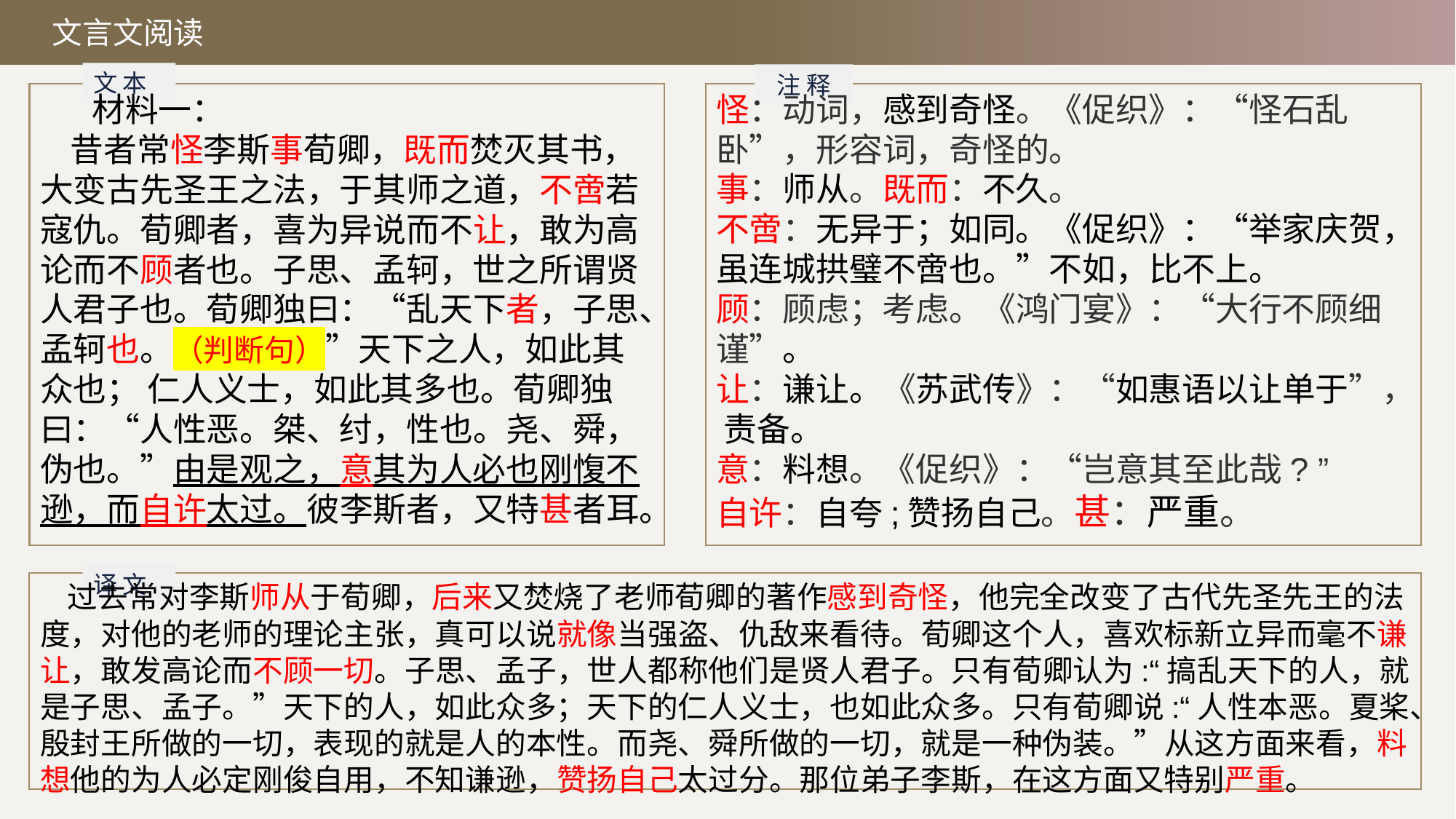

文言文阅读
文 本
注 释
 材料一：
   昔者常怪李斯事荀卿，既而焚灭其书，大变古先圣王之法，于其师之道，不啻若寇仇。荀卿者，喜为异说而不让，敢为高论而不顾者也。子思、孟轲，世之所谓贤人君子也。荀卿独曰：“乱天下者，子思、孟轲也。（判断句）”天下之人，如此其众也； 仁人义士，如此其多也。荀卿独曰：“人性恶。桀、纣，性也。尧、舜，伪也。”由是观之，意其为人必也刚愎不逊，而自许太过。彼李斯者，又特甚者耳。
怪：动词，感到奇怪。《促织》：“怪石乱卧”，形容词，奇怪的。
事：师从。既而：不久。
不啻：无异于；如同。《促织》：“举家庆贺，虽连城拱璧不啻也。”不如，比不上。
顾：顾虑；考虑。《鸿门宴》：“大行不顾细谨”。
让：谦让。《苏武传》：“如惠语以让单于”， 责备。
意：料想。《促织》：“岂意其至此哉? ”
自许：自夸;赞扬自己。甚：严重。

译 文
   过去常对李斯师从于荀卿，后来又焚烧了老师荀卿的著作感到奇怪，他完全改变了古代先圣先王的法度，对他的老师的理论主张，真可以说就像当强盗、仇敌来看待。荀卿这个人，喜欢标新立异而毫不谦让，敢发高论而不顾一切。子思、孟子，世人都称他们是贤人君子。只有荀卿认为:“搞乱天下的人，就是子思、孟子。”天下的人，如此众多；天下的仁人义士，也如此众多。只有荀卿说:“人性本恶。夏桨、殷封王所做的一切，表现的就是人的本性。而尧、舜所做的一切，就是一种伪装。”从这方面来看，料想他的为人必定刚俊自用，不知谦逊，赞扬自己太过分。那位弟子李斯，在这方面又特别严重。